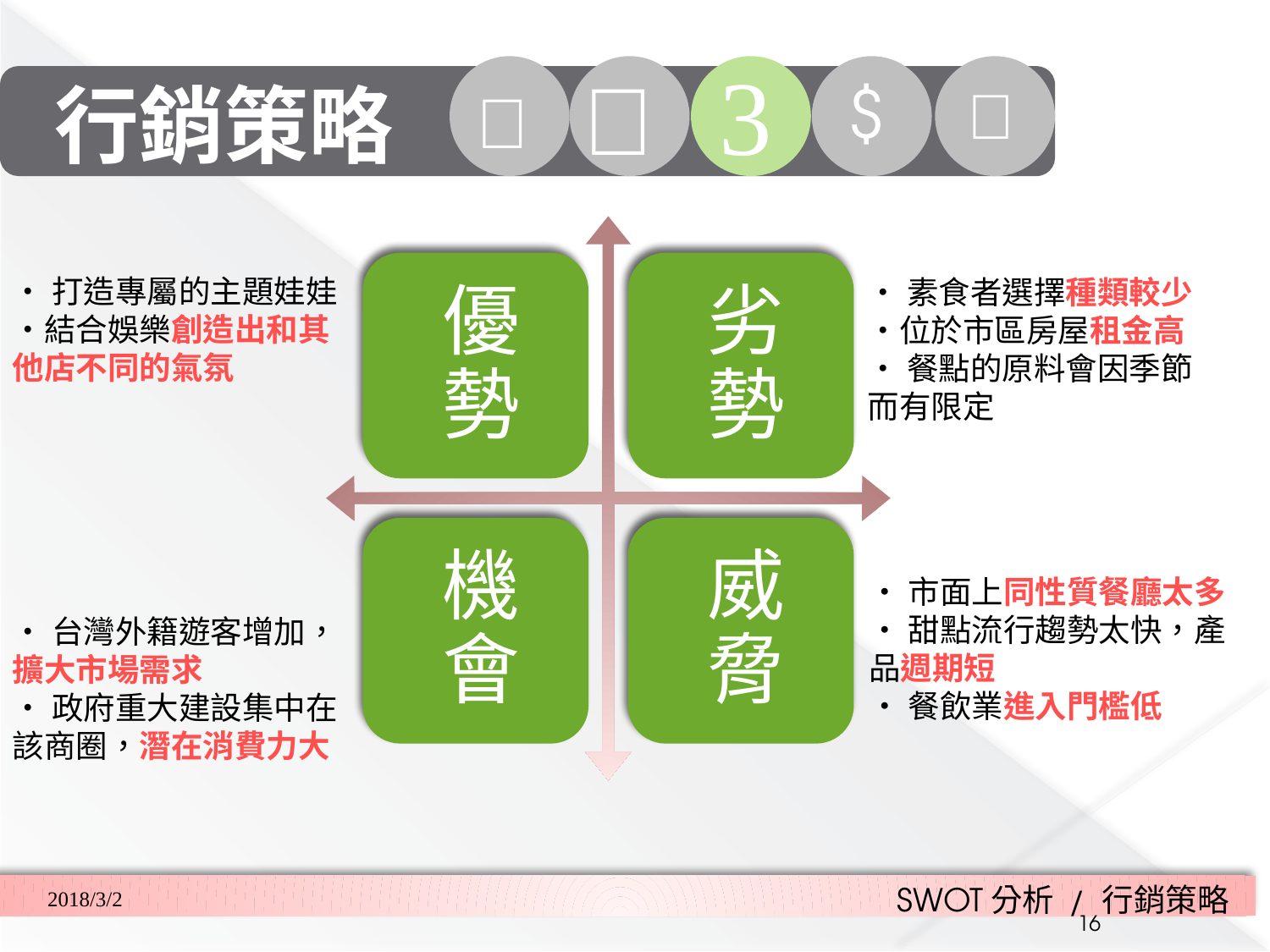

行銷策略
優勢
劣勢
機會
威脅
‧打造專屬的主題娃娃‧結合娛樂創造出和其他店不同的氣氛

‧素食者選擇種類較少‧位於市區房屋租金高
‧餐點的原料會因季節而有限定

‧市面上同性質餐廳太多
‧甜點流行趨勢太快，產品週期短
‧餐飲業進入門檻低

‧台灣外籍遊客增加，  擴大市場需求
‧政府重大建設集中在該商圈，潛在消費力大
SWOT分析 / 行銷策略
2018/3/2
16